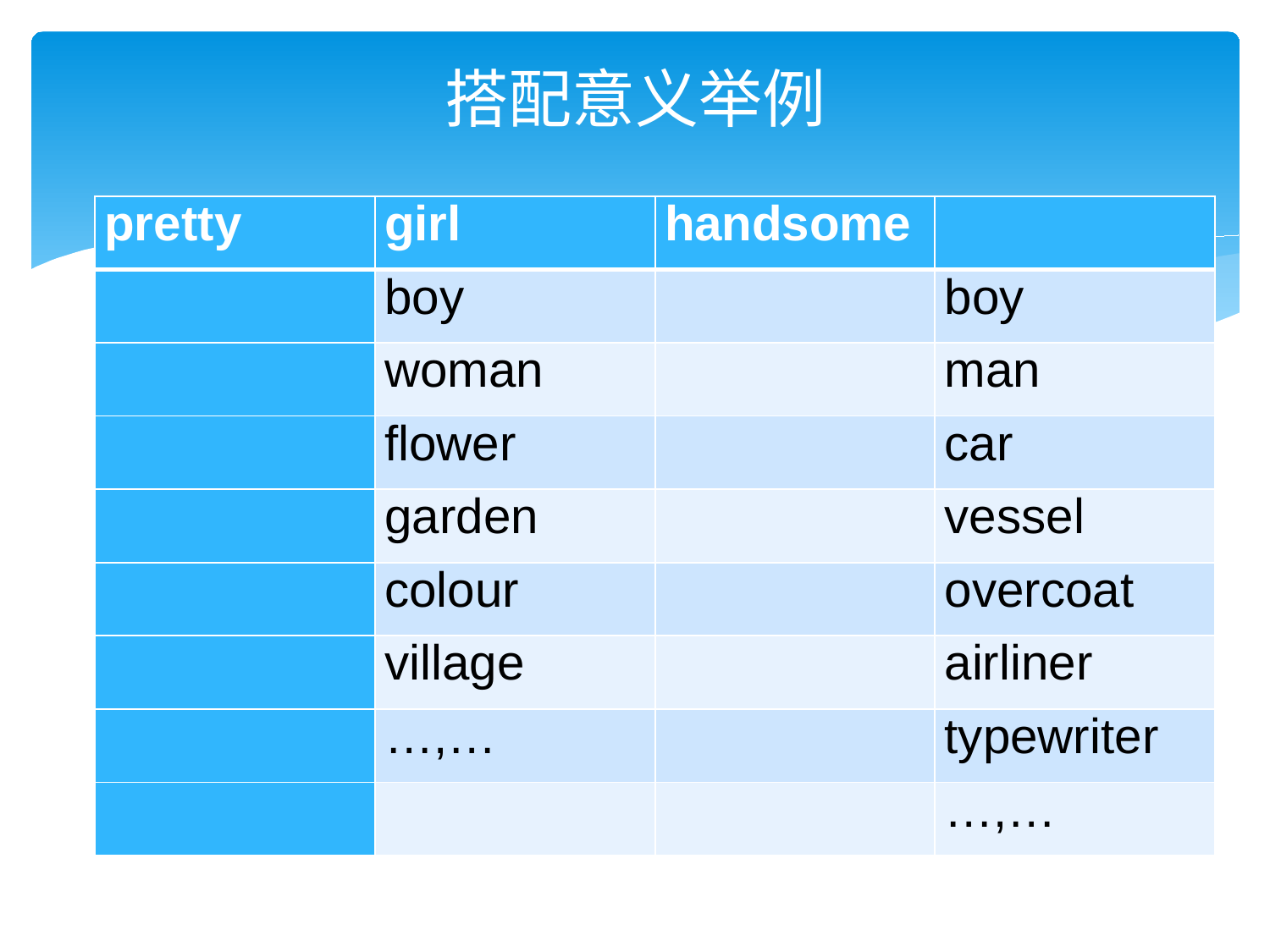

# 搭配意义举例
| pretty | girl | handsome |  |
| --- | --- | --- | --- |
|  | boy |  | boy |
|  | woman |  | man |
|  | flower |  | car |
|  | garden |  | vessel |
|  | colour |  | overcoat |
|  | village |  | airliner |
|  | …,… |  | typewriter |
|  |  |  | …,… |